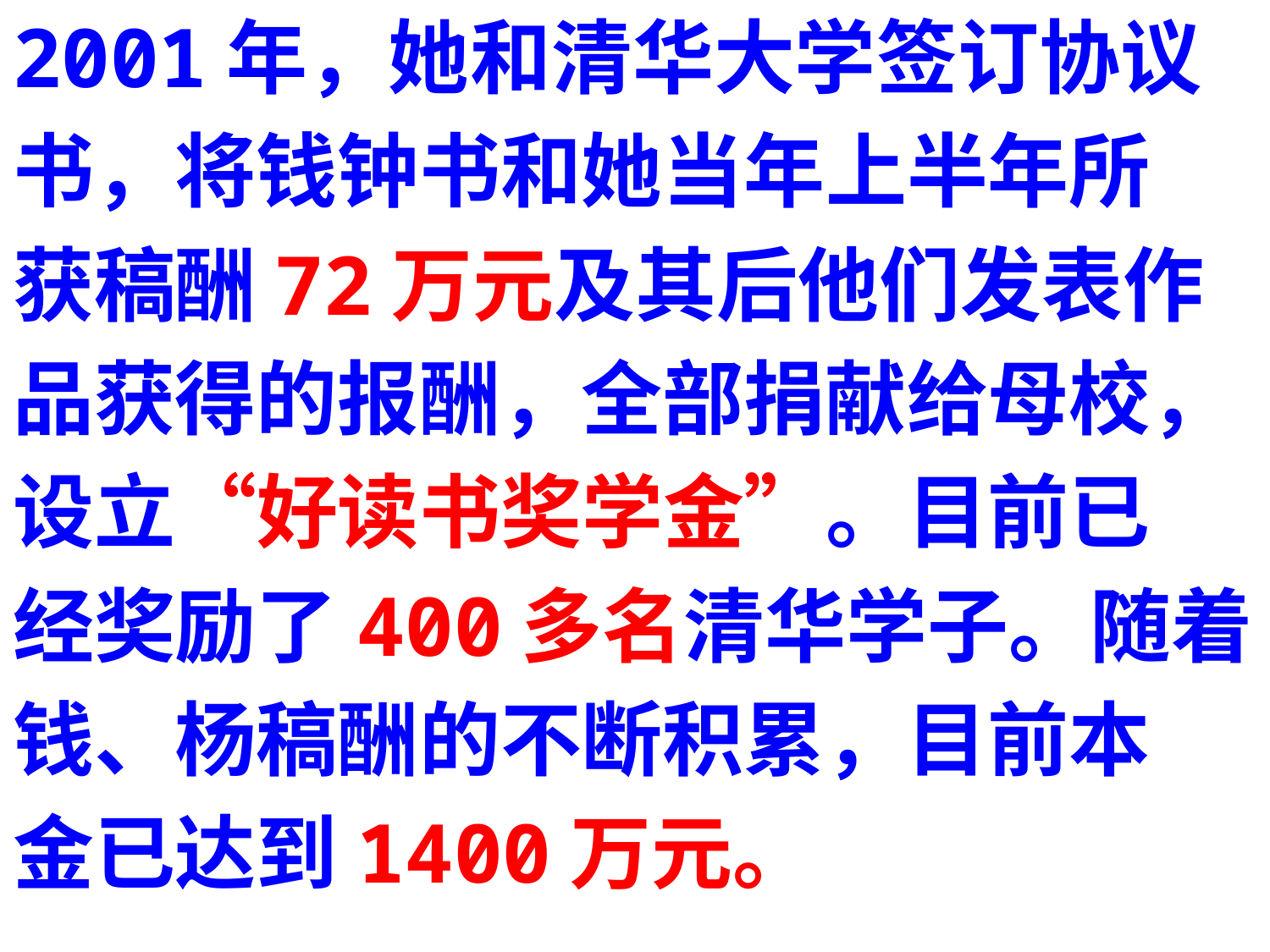

2001年，她和清华大学签订协议
书，将钱钟书和她当年上半年所
获稿酬72万元及其后他们发表作
品获得的报酬，全部捐献给母校，
设立“好读书奖学金”。目前已
经奖励了400多名清华学子。随着
钱、杨稿酬的不断积累，目前本
金已达到1400万元。